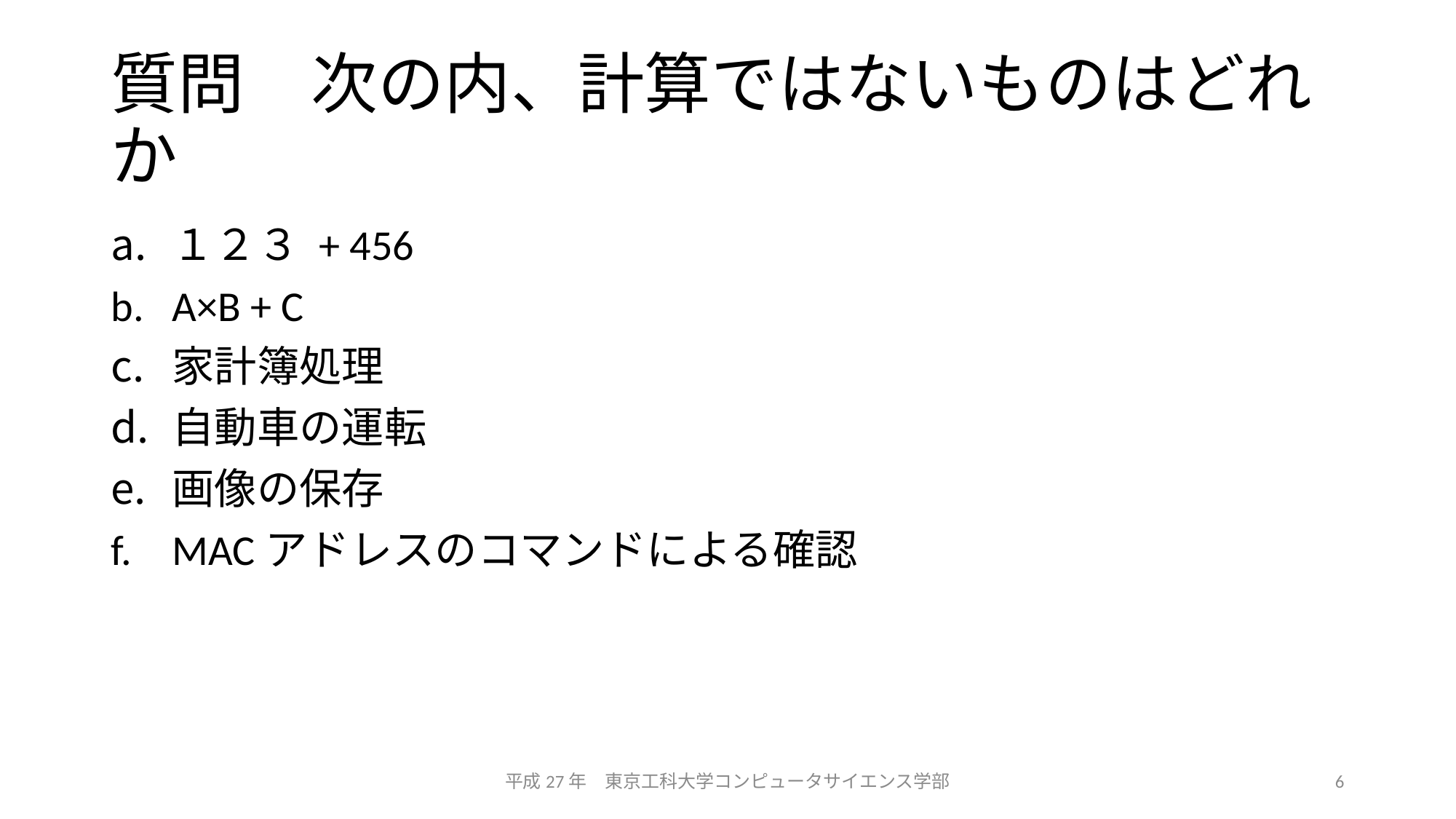

# 質問　次の内、計算ではないものはどれか
１２３ + 456
A×B + C
家計簿処理
自動車の運転
画像の保存
MACアドレスのコマンドによる確認
平成27年　東京工科大学コンピュータサイエンス学部
6